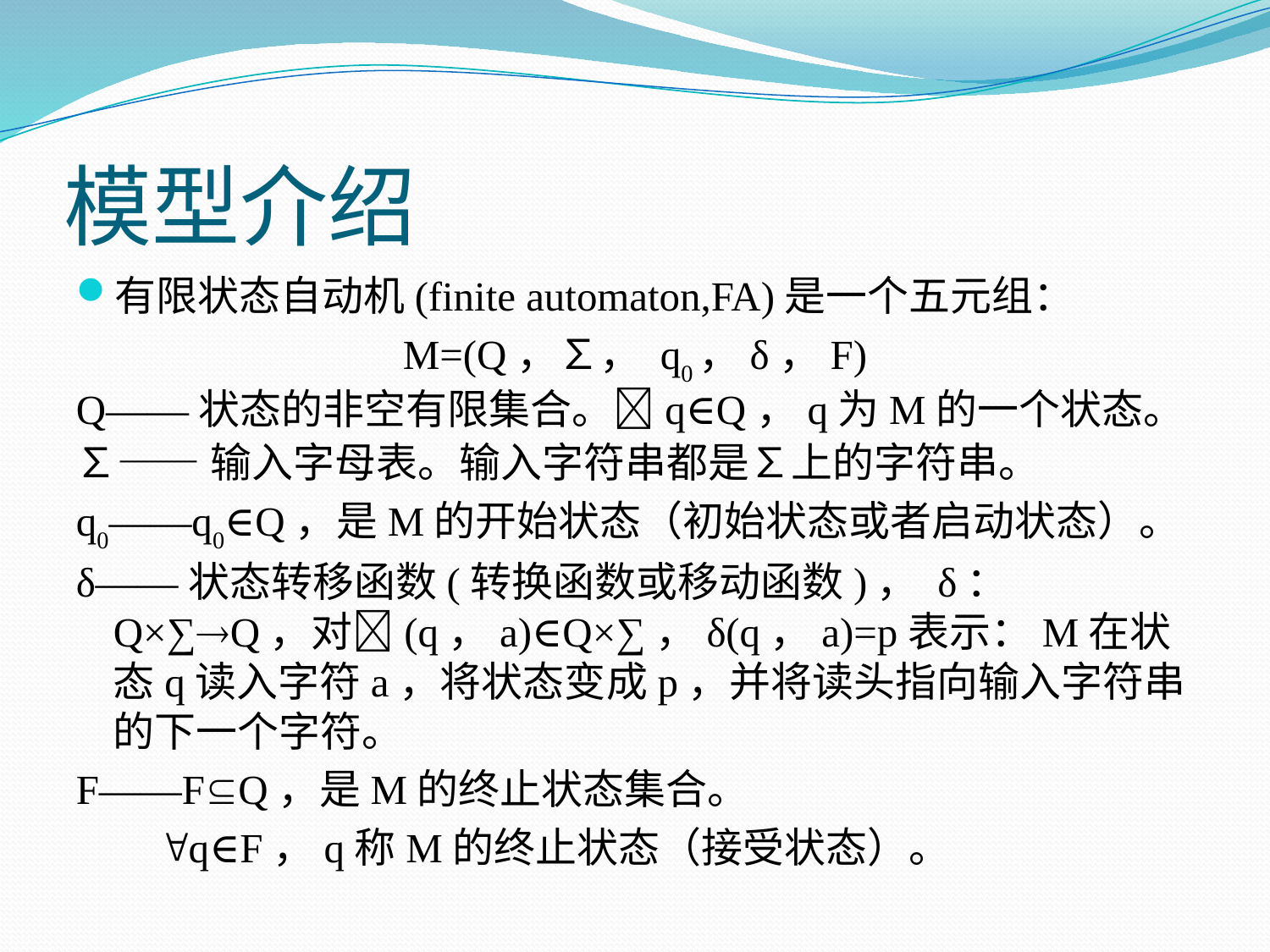

# 模型介绍
有限状态自动机(finite automaton,FA)是一个五元组：
M=(Q，∑， q0，δ，F)
Q——状态的非空有限集合。∀q∈Q，q为M的一个状态。
∑——输入字母表。输入字符串都是∑上的字符串。
q0——q0∈Q，是M的开始状态（初始状态或者启动状态）。
δ——状态转移函数(转换函数或移动函数)， δ：Q×∑→Q，对∀(q，a)∈Q×∑，δ(q，a)=p表示：M在状态q读入字符a，将状态变成p，并将读头指向输入字符串的下一个字符。
F——F⊆Q，是M的终止状态集合。
        ∀q∈F，q称M的终止状态（接受状态）。